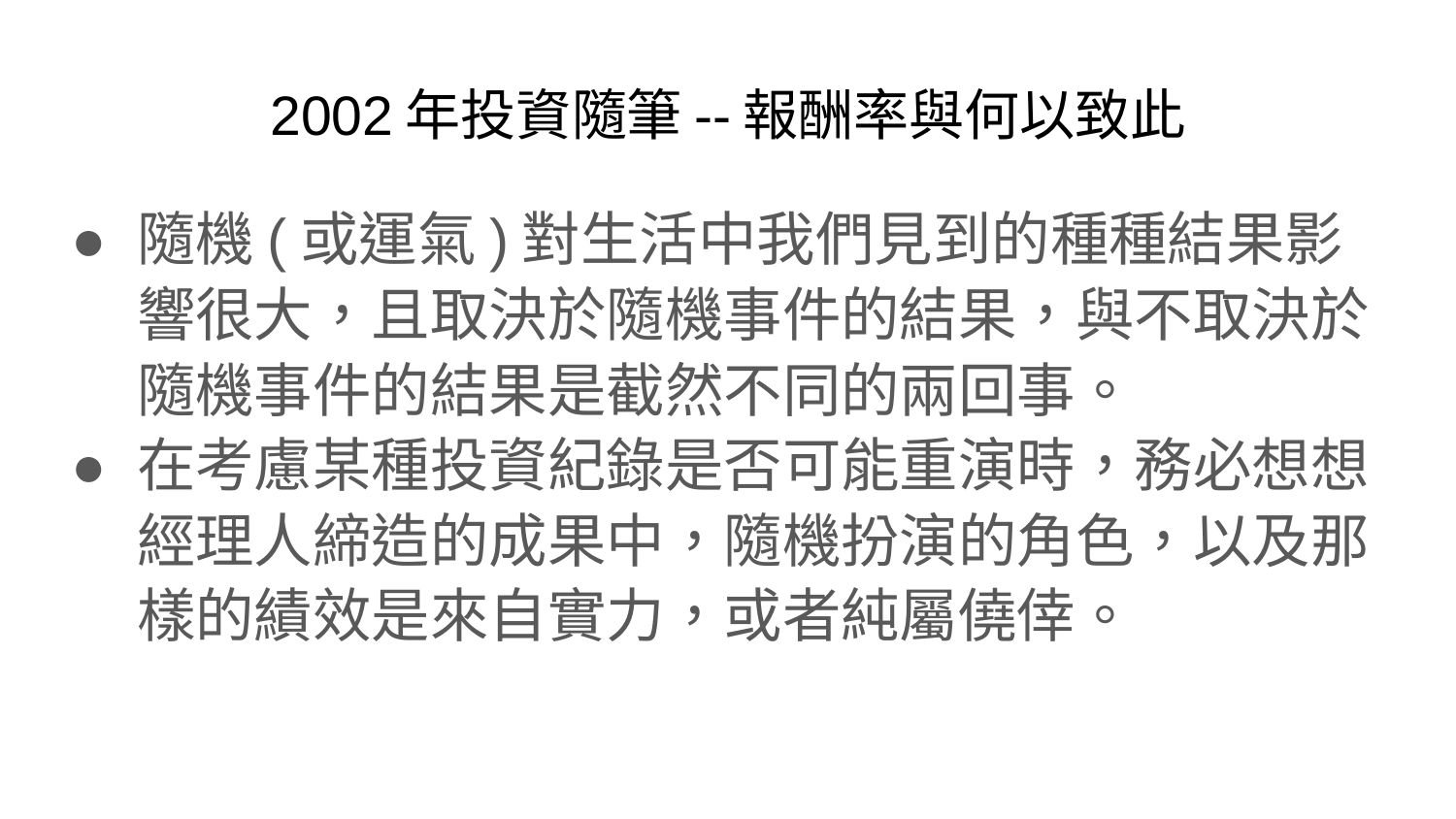

# 2002年投資隨筆--報酬率與何以致此
隨機(或運氣)對生活中我們見到的種種結果影響很大，且取決於隨機事件的結果，與不取決於隨機事件的結果是截然不同的兩回事。
在考慮某種投資紀錄是否可能重演時，務必想想經理人締造的成果中，隨機扮演的角色，以及那樣的績效是來自實力，或者純屬僥倖。